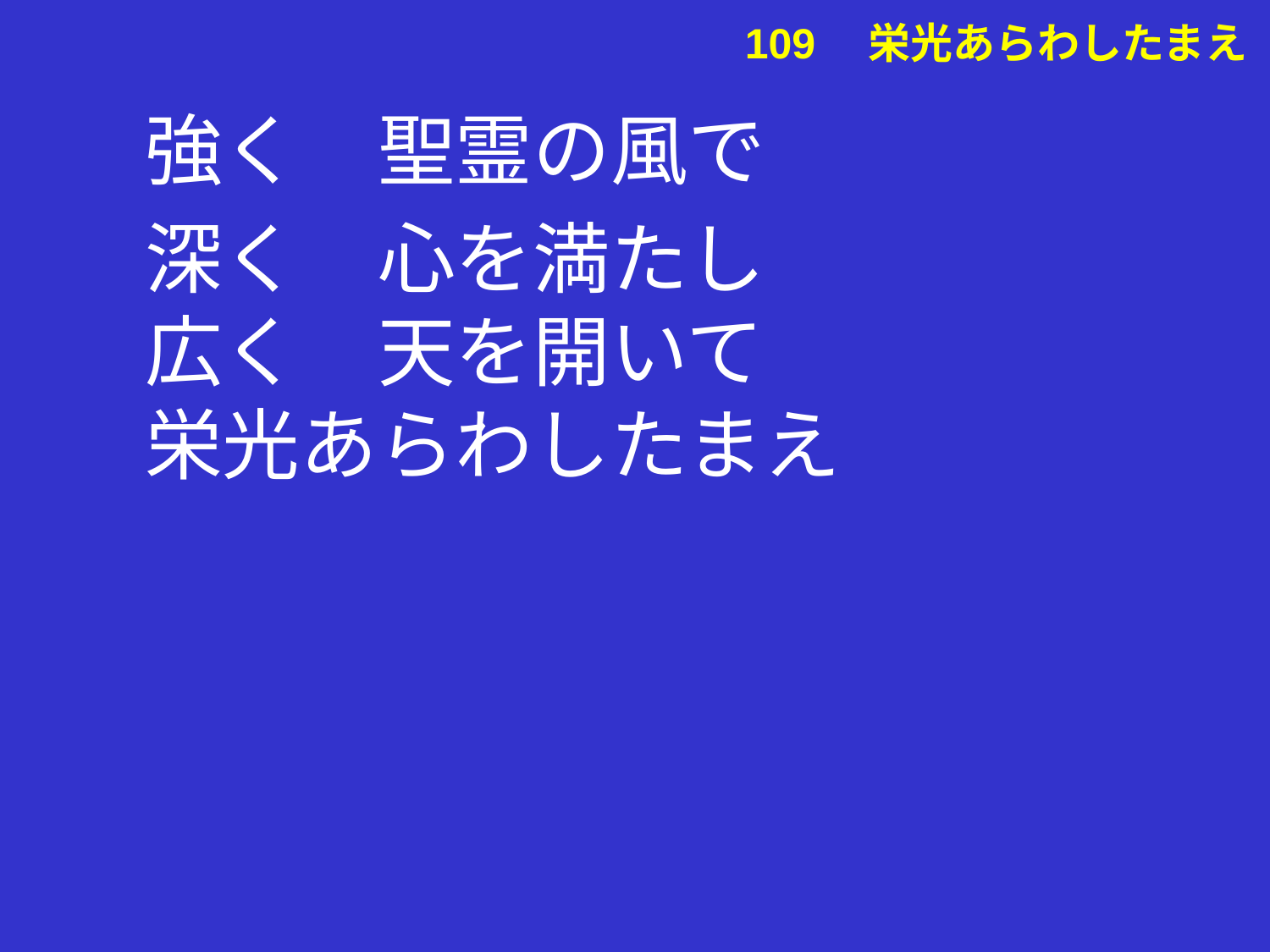

強く　聖霊の風で
深く　心を満たし
広く　天を開いて
栄光あらわしたまえ
# 109　栄光あらわしたまえ